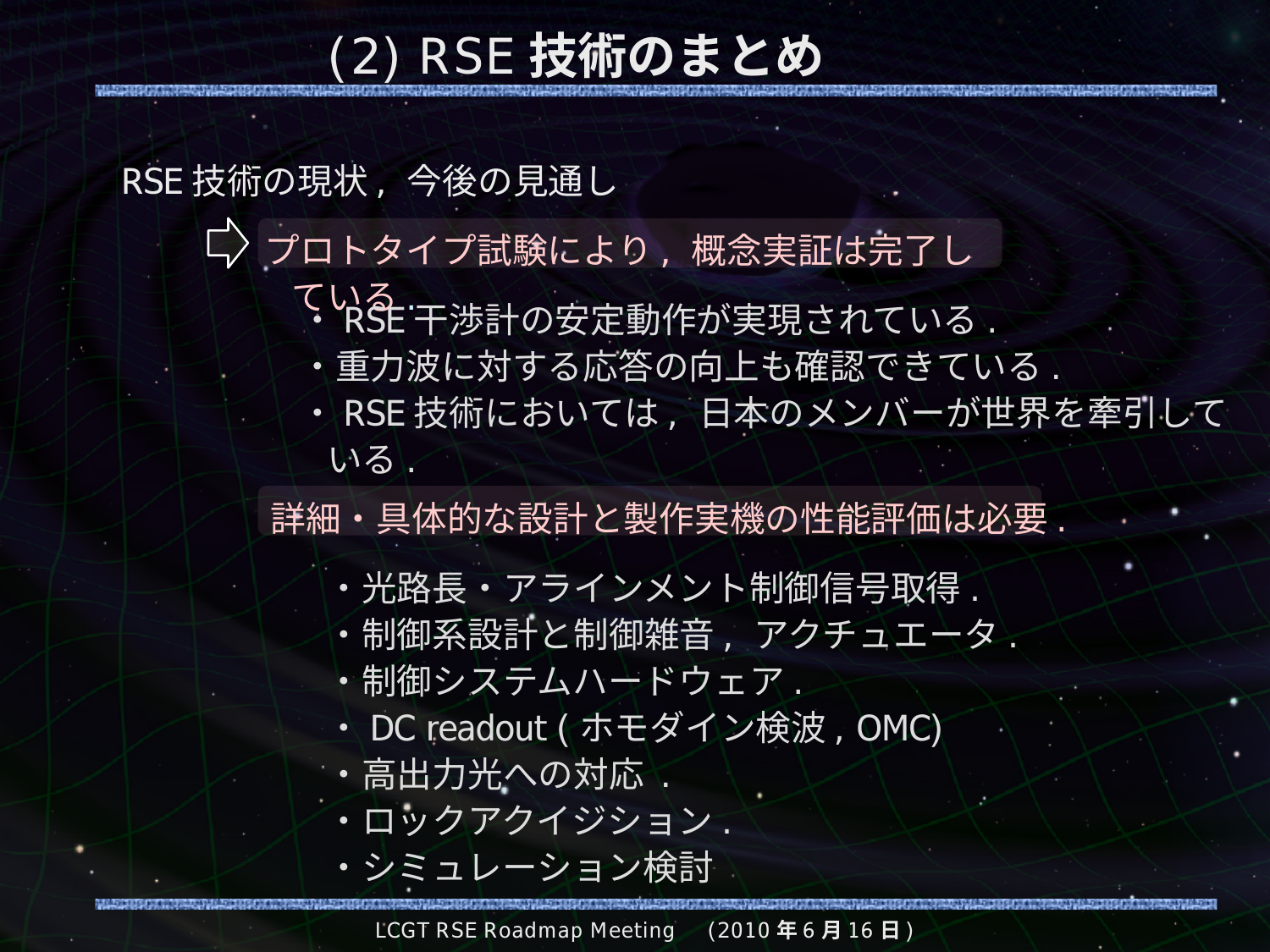

# (2) RSE技術のまとめ
RSE技術の現状, 今後の見通し
プロトタイプ試験により, 概念実証は完了している.

・RSE干渉計の安定動作が実現されている.
・重力波に対する応答の向上も確認できている.
・RSE技術においては, 日本のメンバーが世界を牽引している.

詳細・具体的な設計と製作実機の性能評価は必要.
 ・光路長・アラインメント制御信号取得.
 ・制御系設計と制御雑音, アクチュエータ.
 ・制御システムハードウェア.
 ・DC readout (ホモダイン検波, OMC)
 ・高出力光への対応 .
 ・ロックアクイジション.
 ・シミュレーション検討
LCGT RSE Roadmap Meeting　(2010年6月16日)